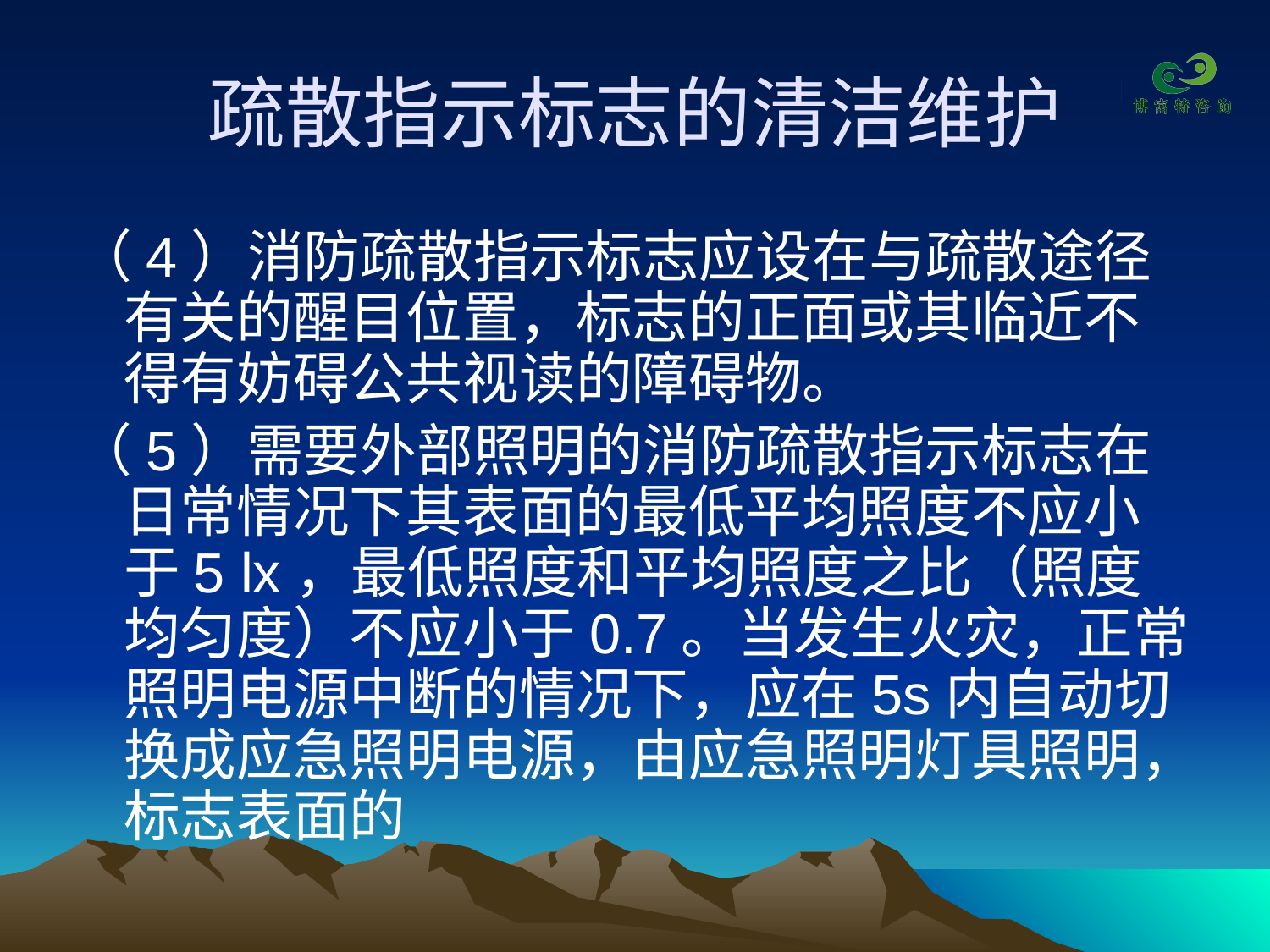

# 疏散指示标志的清洁维护
（4）消防疏散指示标志应设在与疏散途径有关的醒目位置，标志的正面或其临近不得有妨碍公共视读的障碍物。
（5）需要外部照明的消防疏散指示标志在日常情况下其表面的最低平均照度不应小于5 lx，最低照度和平均照度之比（照度均匀度）不应小于0.7。当发生火灾，正常照明电源中断的情况下，应在5s内自动切换成应急照明电源，由应急照明灯具照明，标志表面的